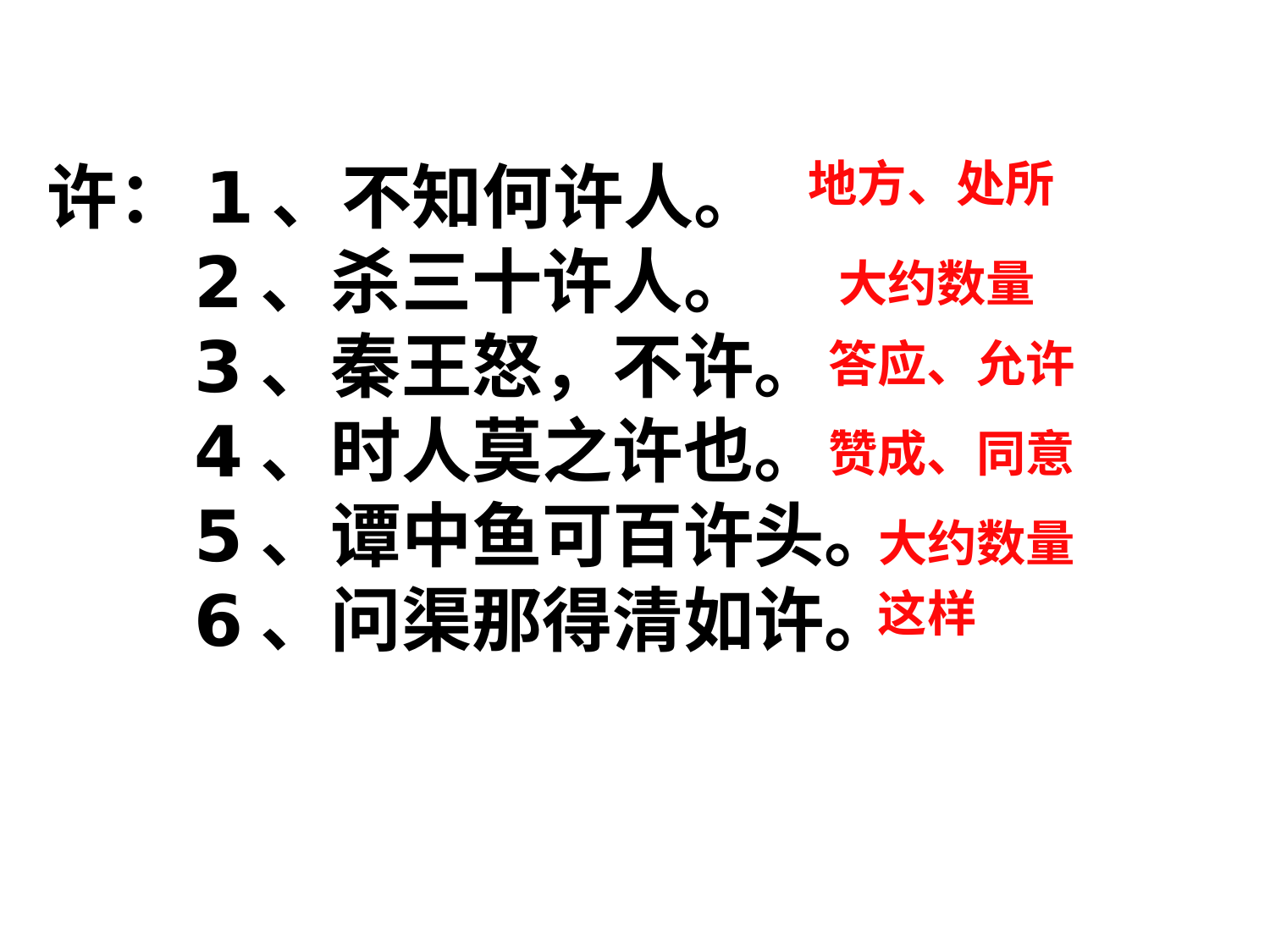

许：1、不知何许人。
      2、杀三十许人。
      3、秦王怒，不许。
      4、时人莫之许也。
      5、谭中鱼可百许头。
      6、问渠那得清如许。
地方、处所
大约数量
答应、允许
赞成、同意
大约数量
这样